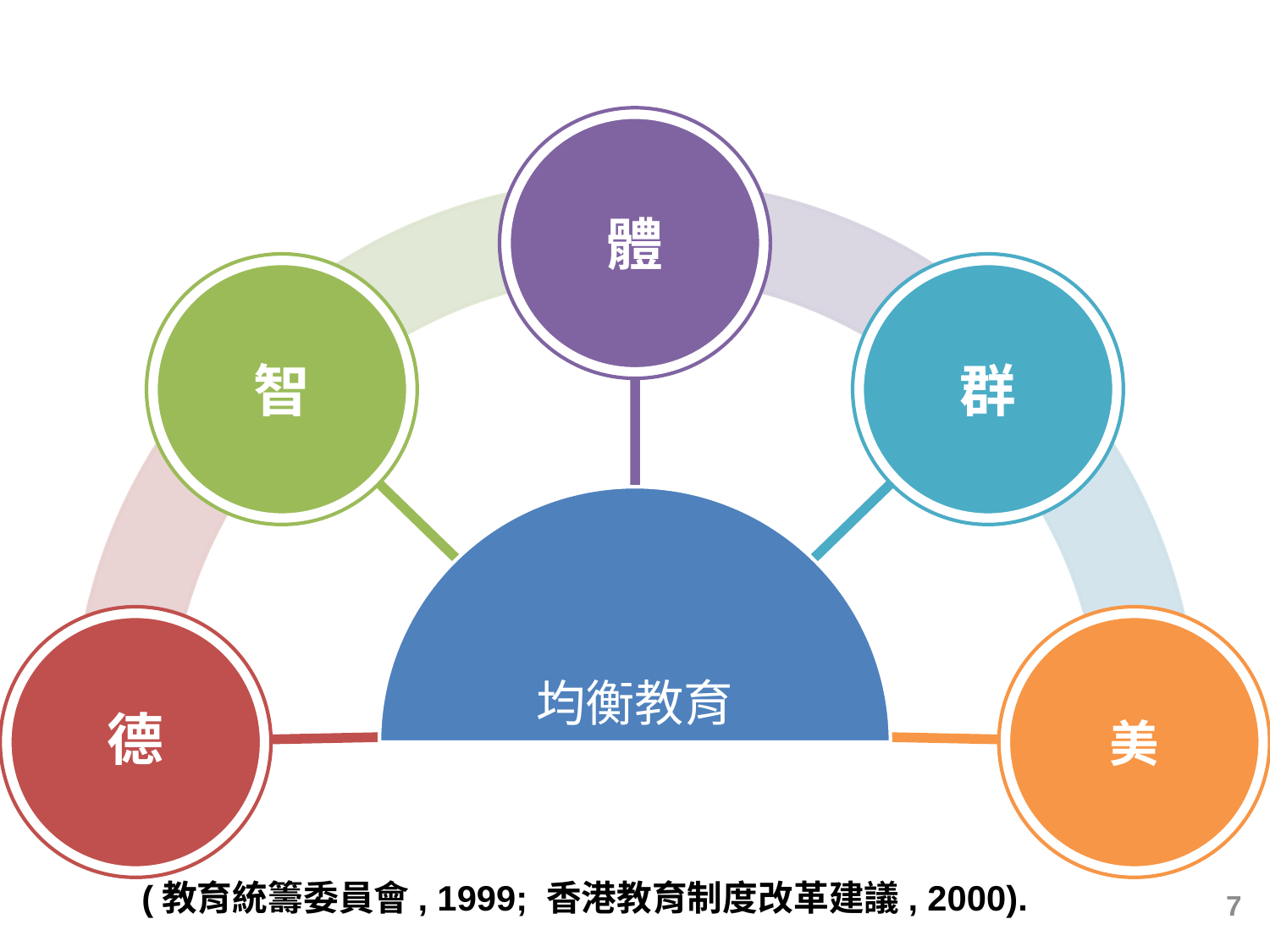

# HK Education Reform
均衡教育
德
智
體
群
美
(教育統籌委員會, 1999; 香港教育制度改革建議, 2000).
7